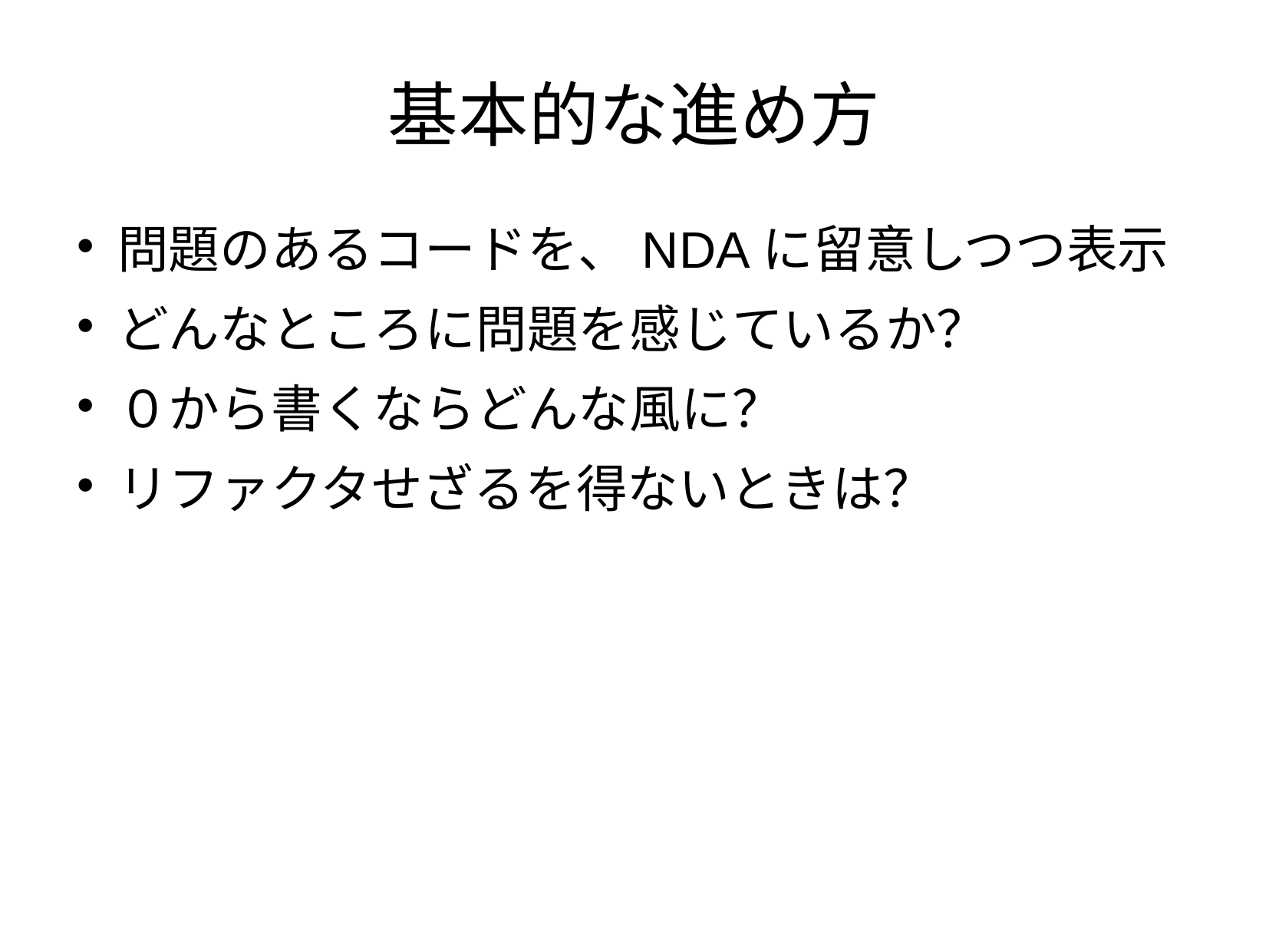

# 基本的な進め方
問題のあるコードを、NDAに留意しつつ表示
どんなところに問題を感じているか？
０から書くならどんな風に？
リファクタせざるを得ないときは？